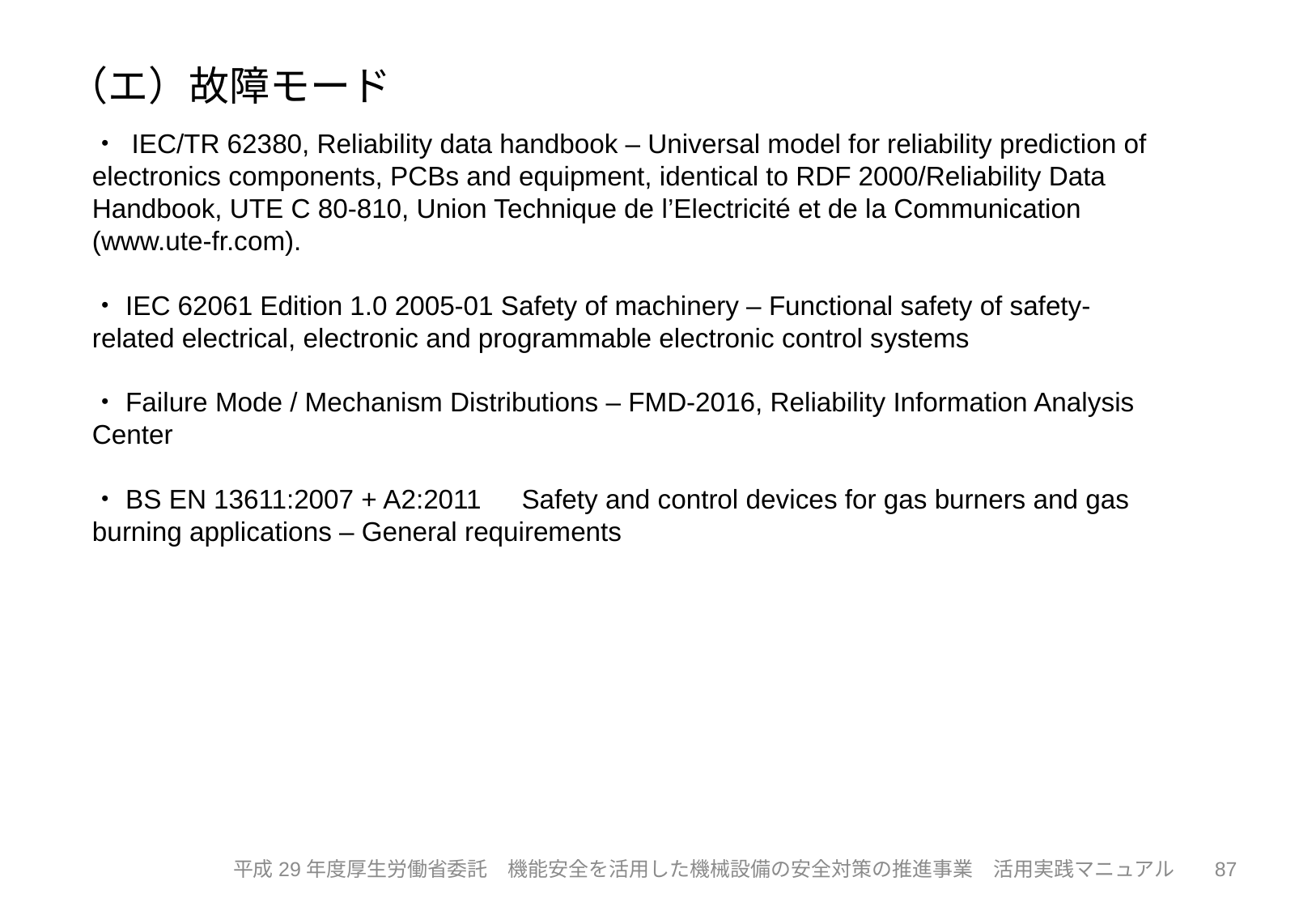

（エ）故障モード

・ IEC/TR 62380, Reliability data handbook – Universal model for reliability prediction of electronics components, PCBs and equipment, identical to RDF 2000/Reliability Data Handbook, UTE C 80-810, Union Technique de l’Electricité et de la Communication (www.ute-fr.com).

・IEC 62061 Edition 1.0 2005-01 Safety of machinery – Functional safety of safety-related electrical, electronic and programmable electronic control systems

・Failure Mode / Mechanism Distributions – FMD-2016, Reliability Information Analysis Center

・BS EN 13611:2007 + A2:2011　Safety and control devices for gas burners and gas burning applications – General requirements
87
平成29年度厚生労働省委託　機能安全を活用した機械設備の安全対策の推進事業　活用実践マニュアル